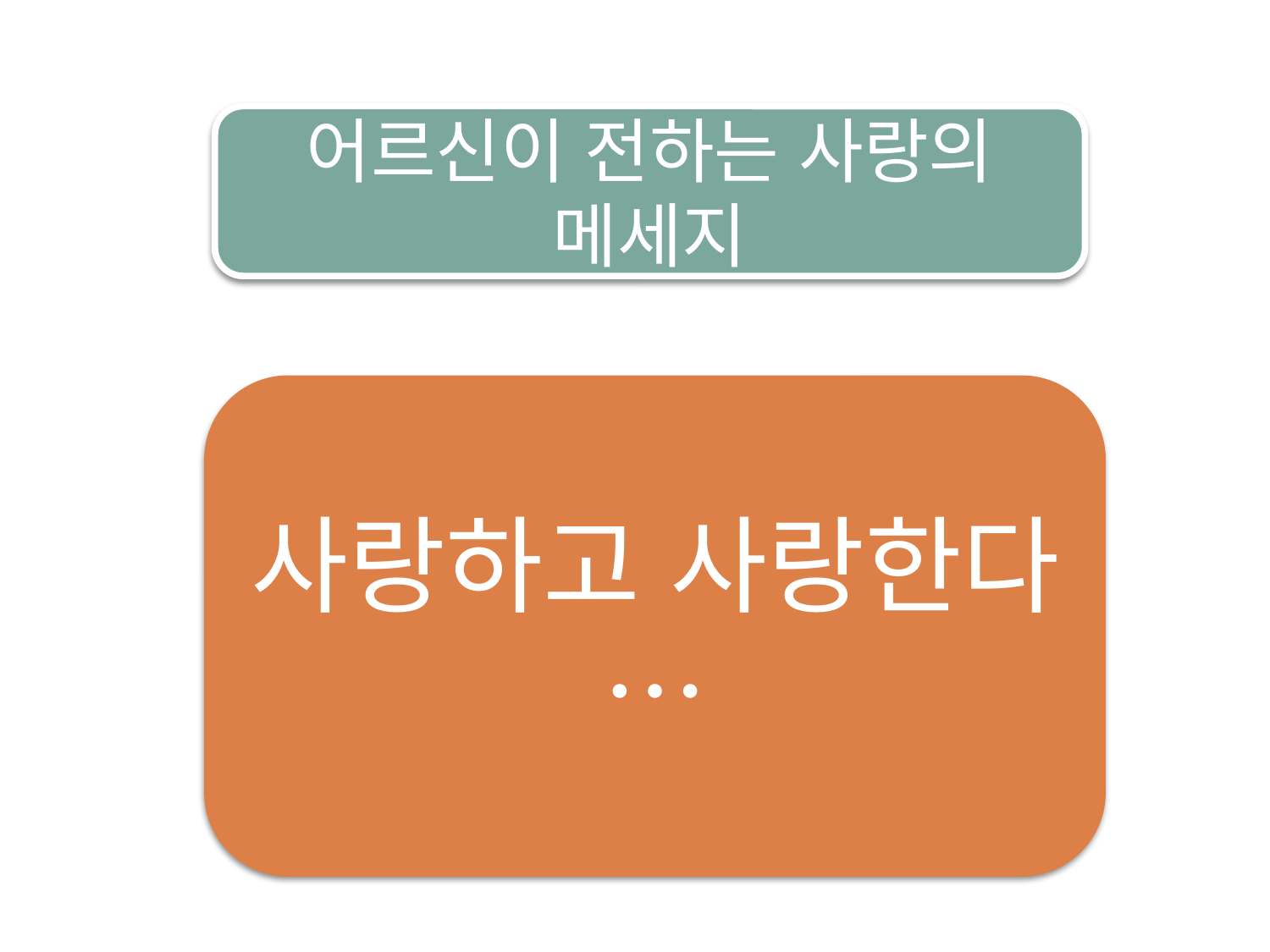

어르신이 전하는 사랑의 메세지
사랑하고 사랑한다 …